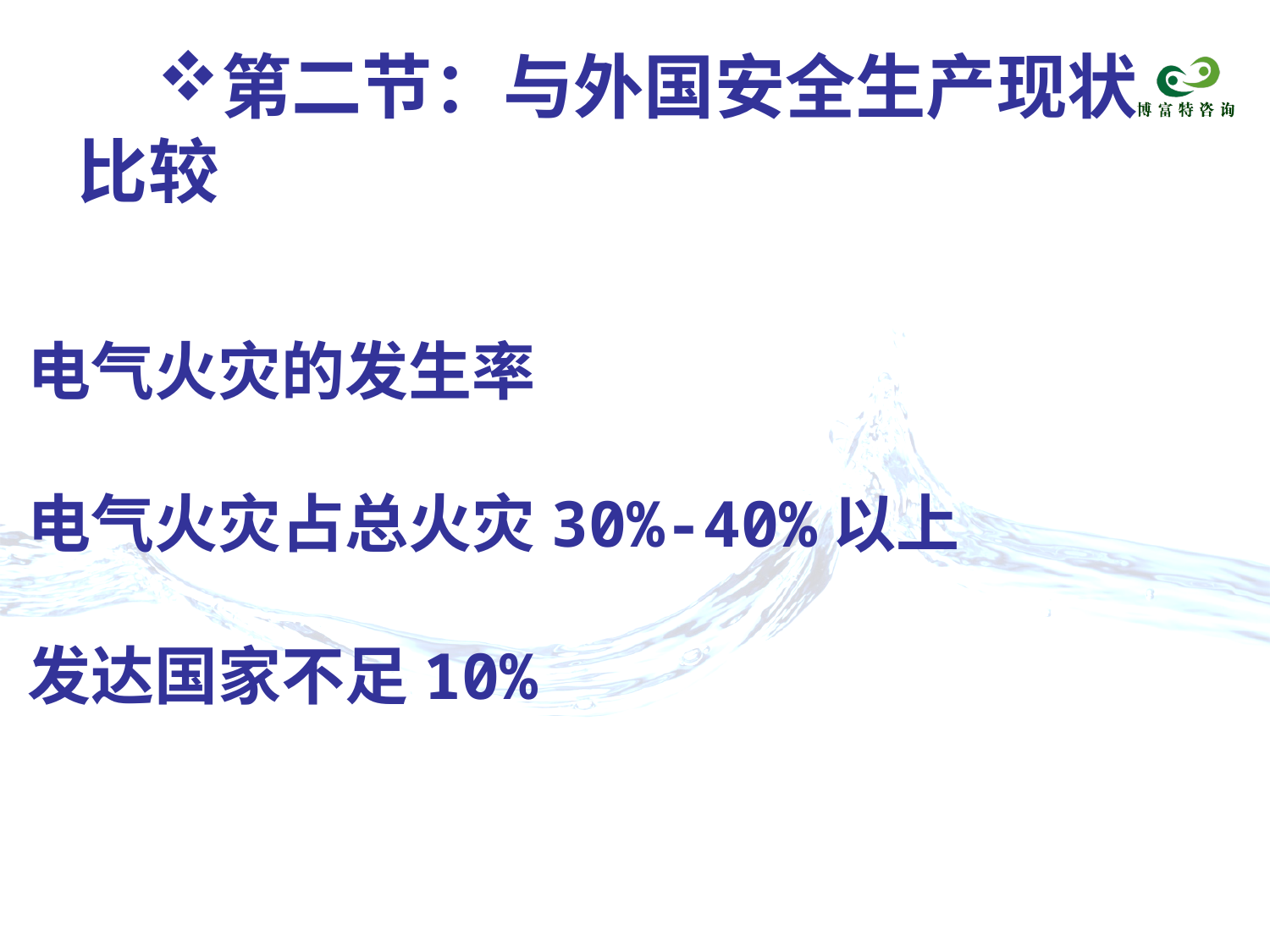

第二节：与外国安全生产现状比较

电气火灾的发生率
电气火灾占总火灾30%-40%以上
发达国家不足10%